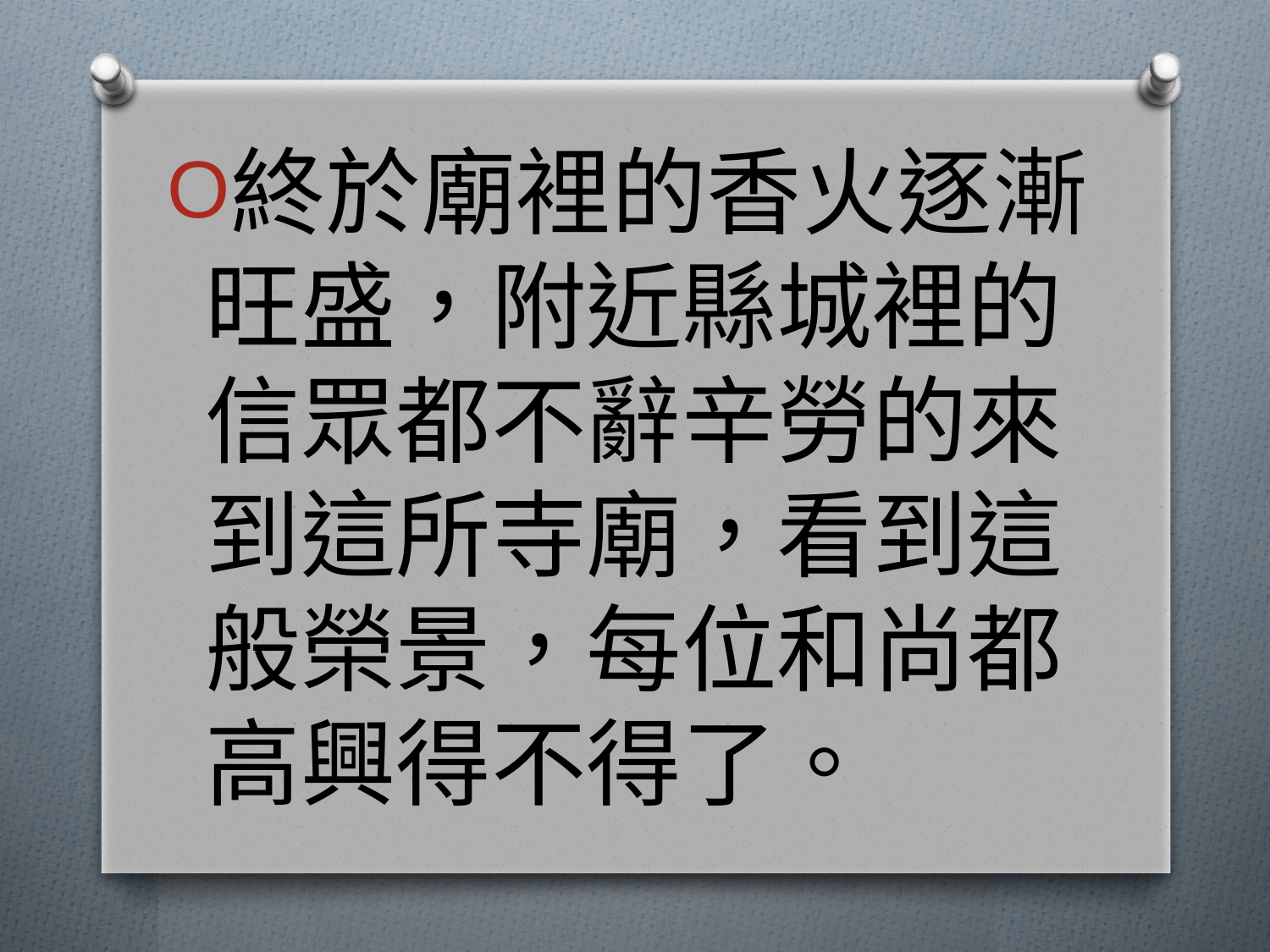

終於廟裡的香火逐漸旺盛，附近縣城裡的信眾都不辭辛勞的來到這所寺廟，看到這般榮景，每位和尚都高興得不得了。